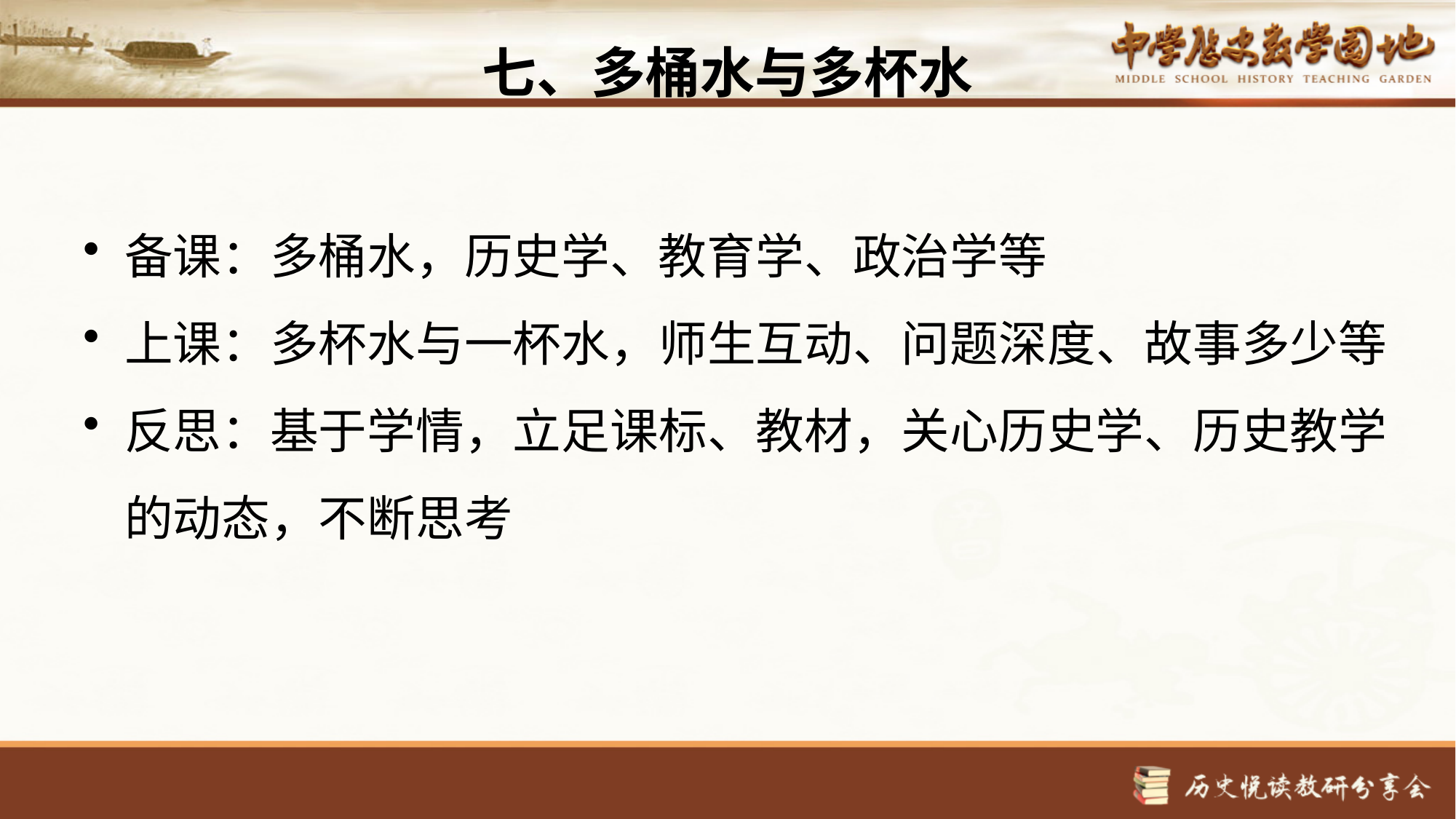

# 七、多桶水与多杯水
备课：多桶水，历史学、教育学、政治学等
上课：多杯水与一杯水，师生互动、问题深度、故事多少等
反思：基于学情，立足课标、教材，关心历史学、历史教学的动态，不断思考